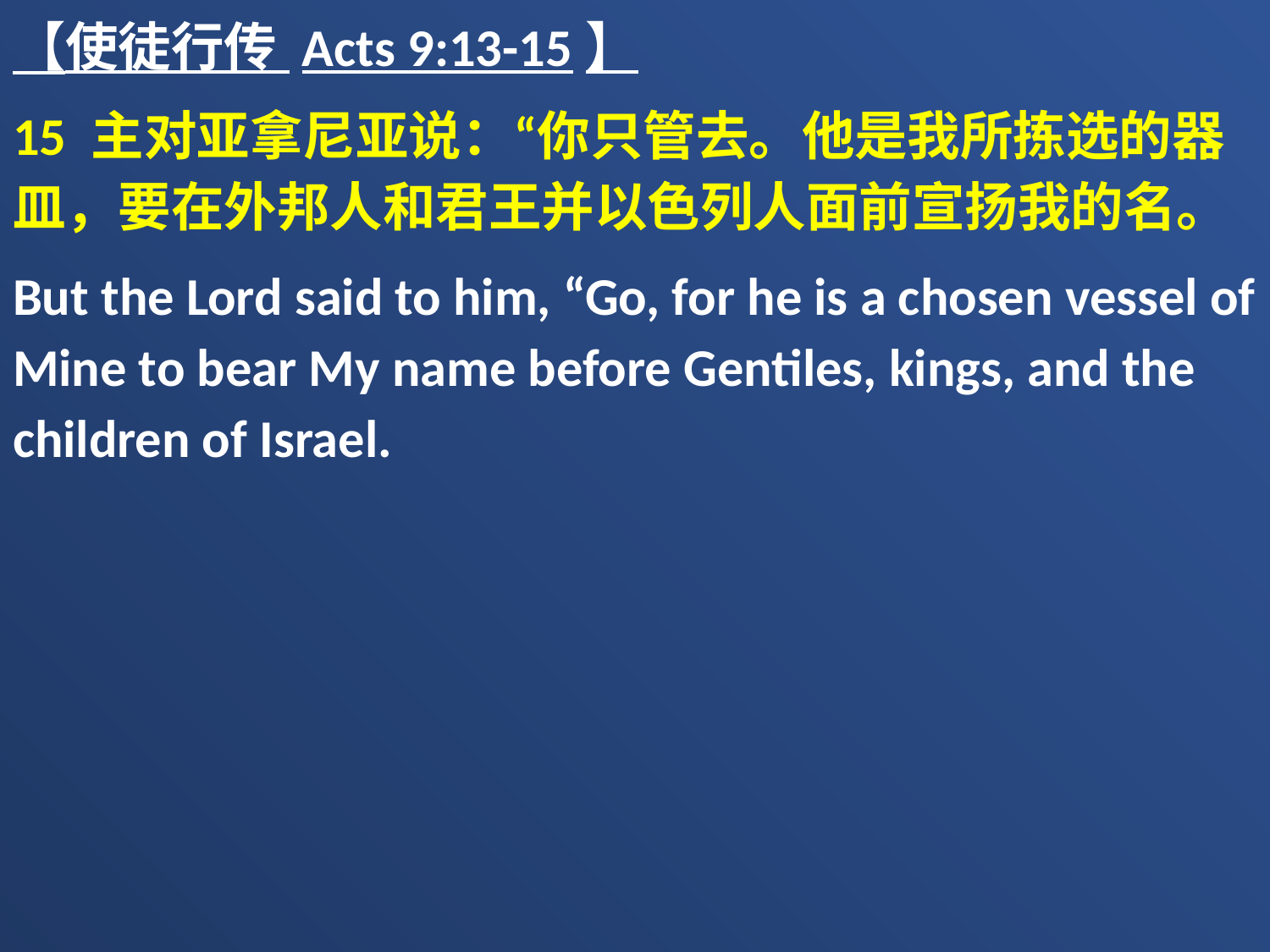

【使徒行传 Acts 9:13-15】
15 主对亚拿尼亚说：“你只管去。他是我所拣选的器皿，要在外邦人和君王并以色列人面前宣扬我的名。
But the Lord said to him, “Go, for he is a chosen vessel of Mine to bear My name before Gentiles, kings, and the children of Israel.